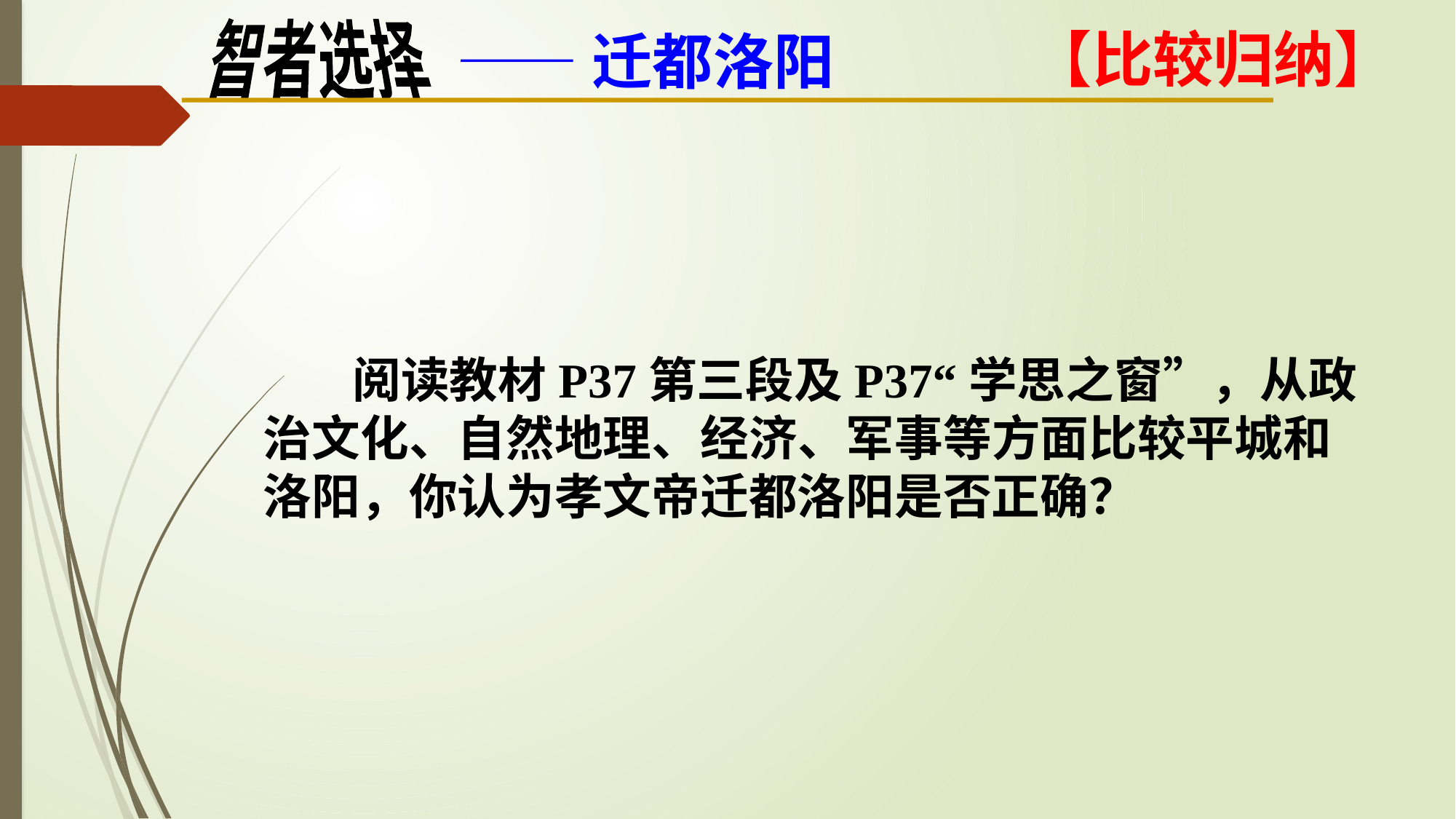

【比较归纳】
智者选择

——迁都洛阳
       阅读教材P37第三段及P37“学思之窗”，从政治文化、自然地理、经济、军事等方面比较平城和洛阳，你认为孝文帝迁都洛阳是否正确？